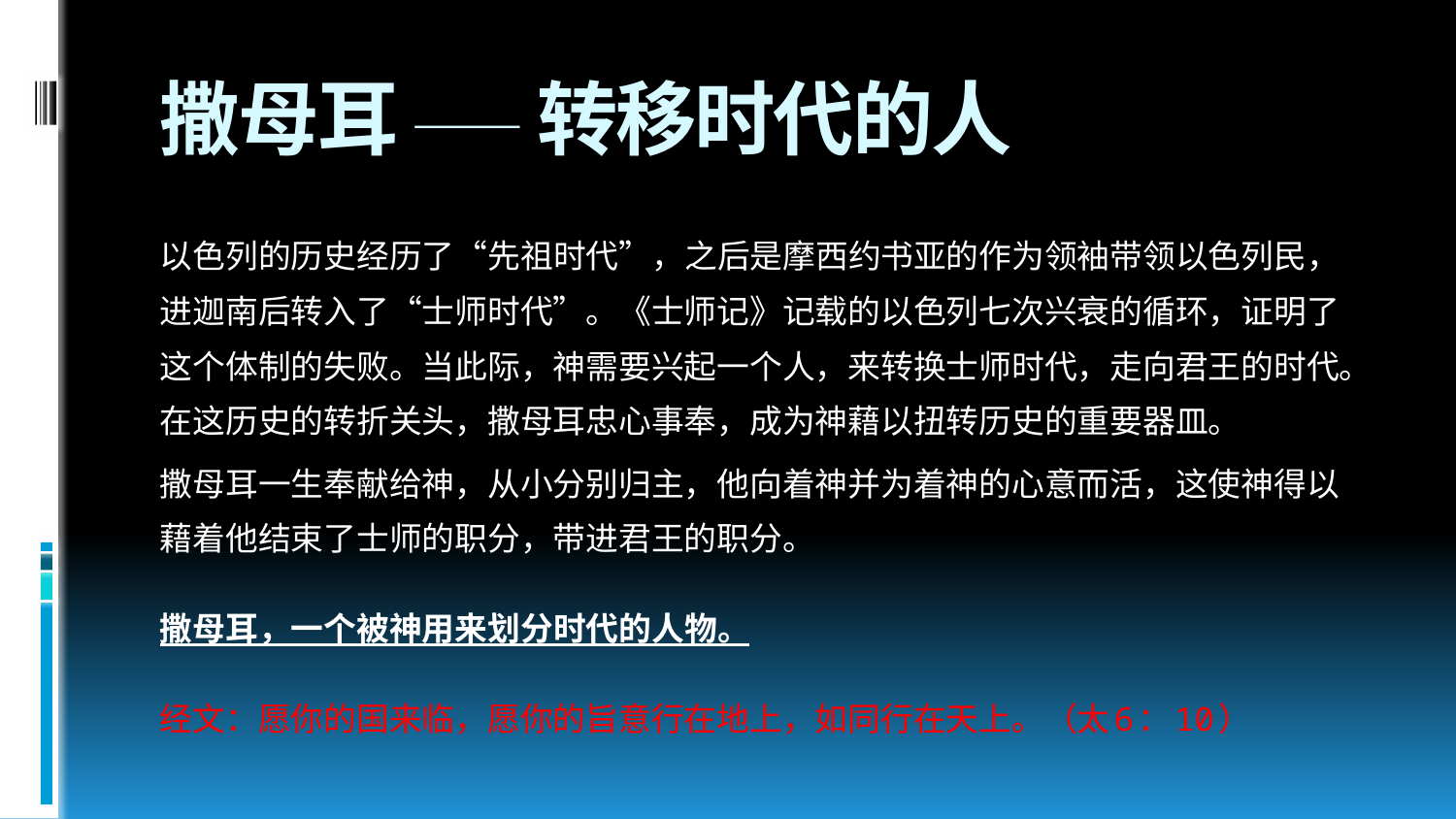

# 撒母耳 —— 转移时代的人
以色列的历史经历了“先祖时代”，之后是摩西约书亚的作为领袖带领以色列民，进迦南后转入了“士师时代”。《士师记》记载的以色列七次兴衰的循环，证明了这个体制的失败。当此际，神需要兴起一个人，来转换士师时代，走向君王的时代。在这历史的转折关头，撒母耳忠心事奉，成为神藉以扭转历史的重要器皿。
撒母耳一生奉献给神，从小分别归主，他向着神并为着神的心意而活，这使神得以藉着他结束了士师的职分，带进君王的职分。

撒母耳，一个被神用来划分时代的人物。

经文：愿你的国来临，愿你的旨意行在地上，如同行在天上。（太6：10）